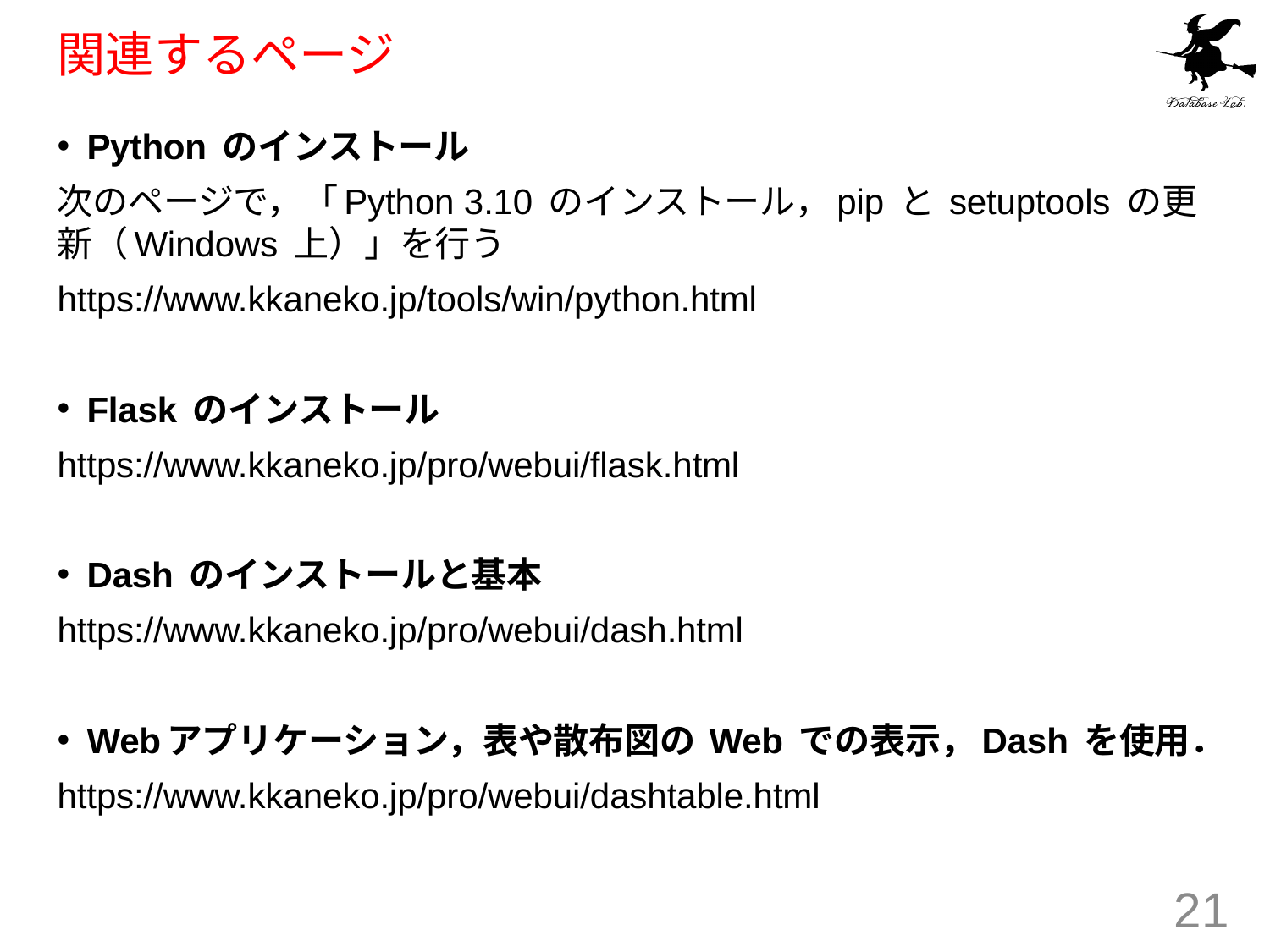

# 関連するページ
Python のインストール
次のページで，「Python 3.10 のインストール，pip と setuptools の更新（Windows 上）」を行う
https://www.kkaneko.jp/tools/win/python.html

Flask のインストール
https://www.kkaneko.jp/pro/webui/flask.html

Dash のインストールと基本
https://www.kkaneko.jp/pro/webui/dash.html

Webアプリケーション，表や散布図の Web での表示，Dash を使用．
https://www.kkaneko.jp/pro/webui/dashtable.html
21